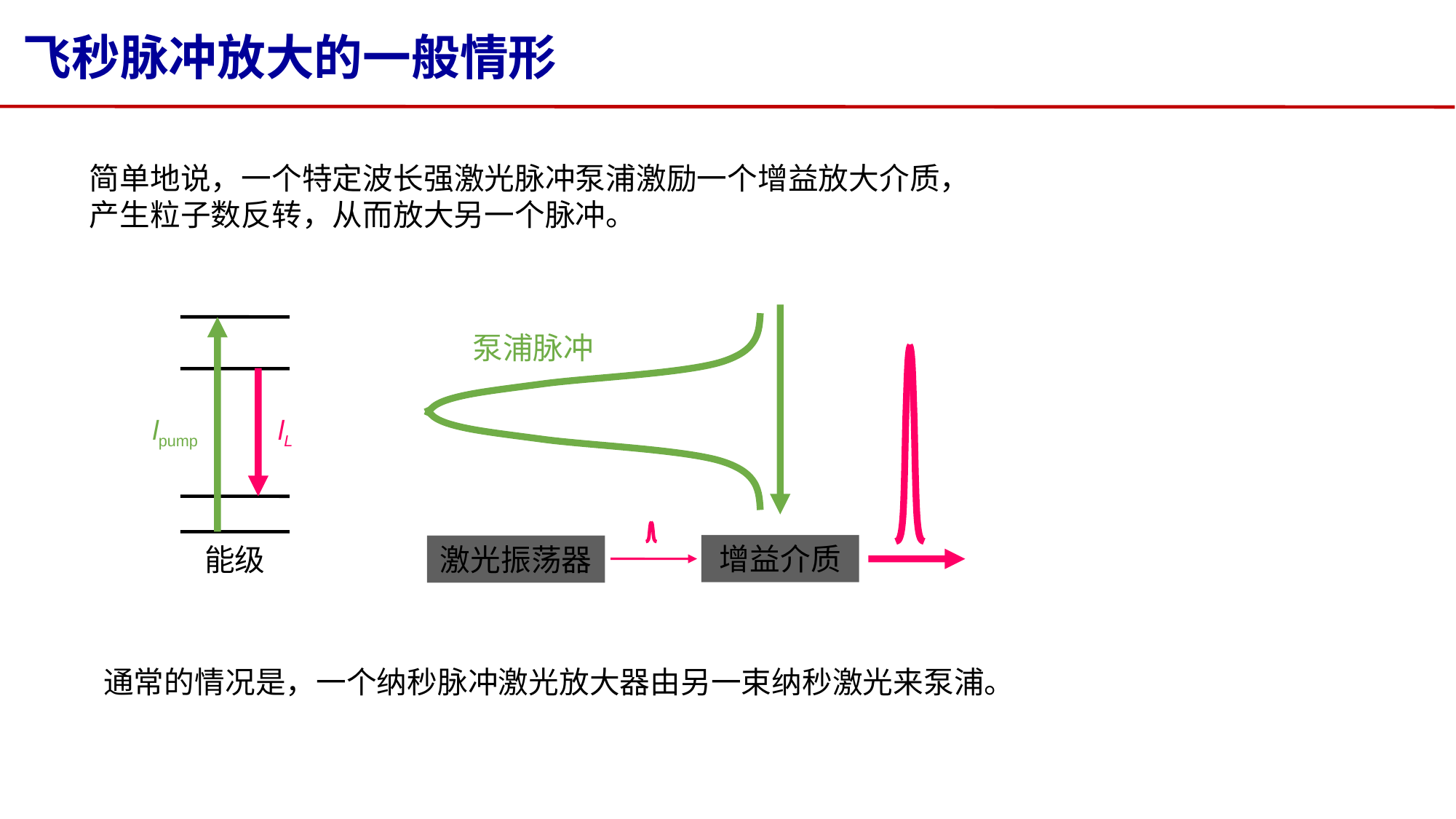

# 飞秒脉冲放大的一般情形
简单地说，一个特定波长强激光脉冲泵浦激励一个增益放大介质，产生粒子数反转，从而放大另一个脉冲。

泵浦脉冲

lpump
lL

增益介质
激光振荡器
能级

通常的情况是，一个纳秒脉冲激光放大器由另一束纳秒激光来泵浦。